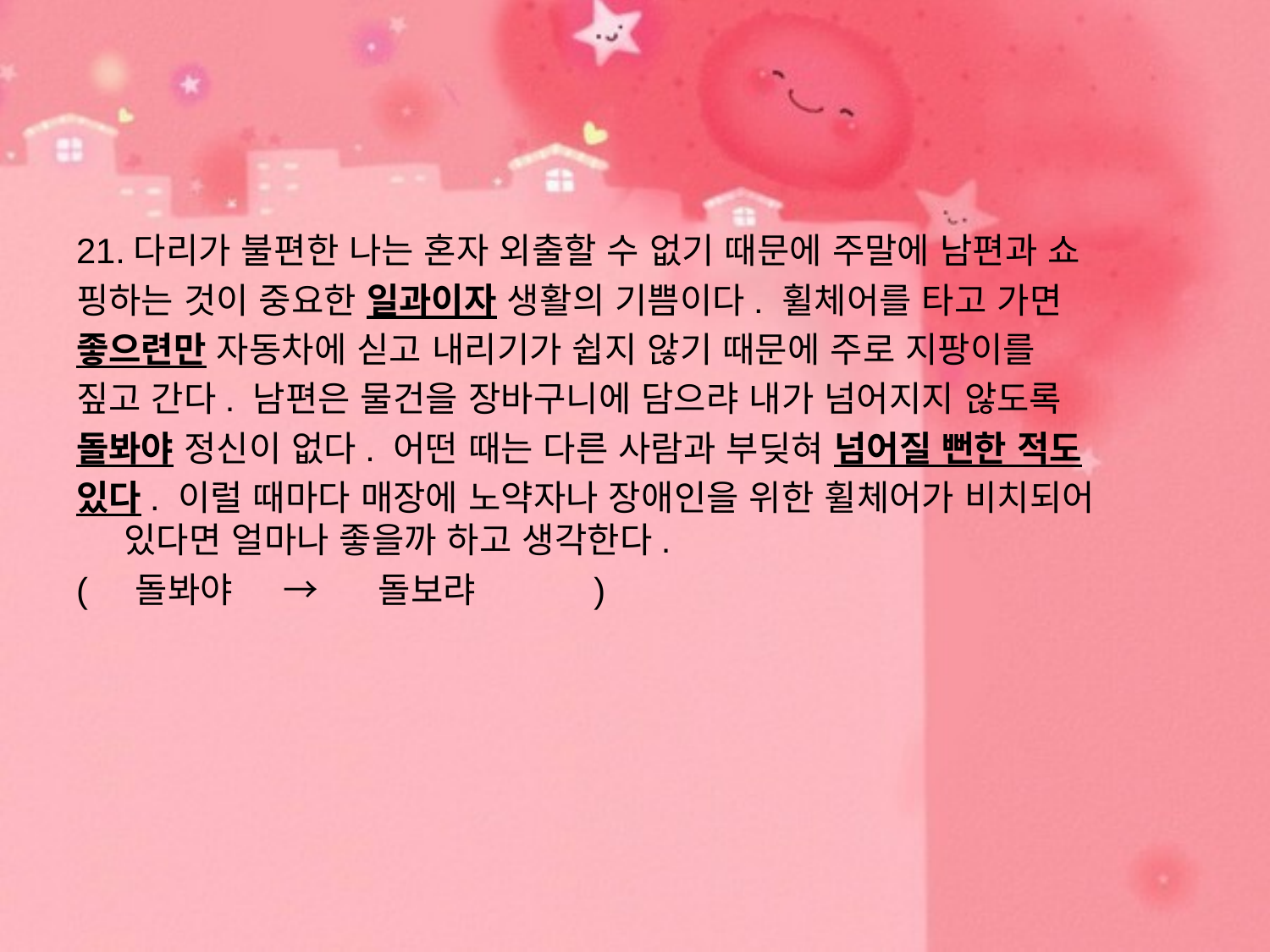

#
21.다리가 불편한 나는 혼자 외출할 수 없기 때문에 주말에 남편과 쇼
핑하는 것이 중요한 일과이자 생활의 기쁨이다. 휠체어를 타고 가면
좋으련만 자동차에 싣고 내리기가 쉽지 않기 때문에 주로 지팡이를
짚고 간다. 남편은 물건을 장바구니에 담으랴 내가 넘어지지 않도록
돌봐야 정신이 없다. 어떤 때는 다른 사람과 부딪혀 넘어질 뻔한 적도
있다. 이럴 때마다 매장에 노약자나 장애인을 위한 휠체어가 비치되어 있다면 얼마나 좋을까 하고 생각한다.
(    돌봐야     →      돌보랴           )